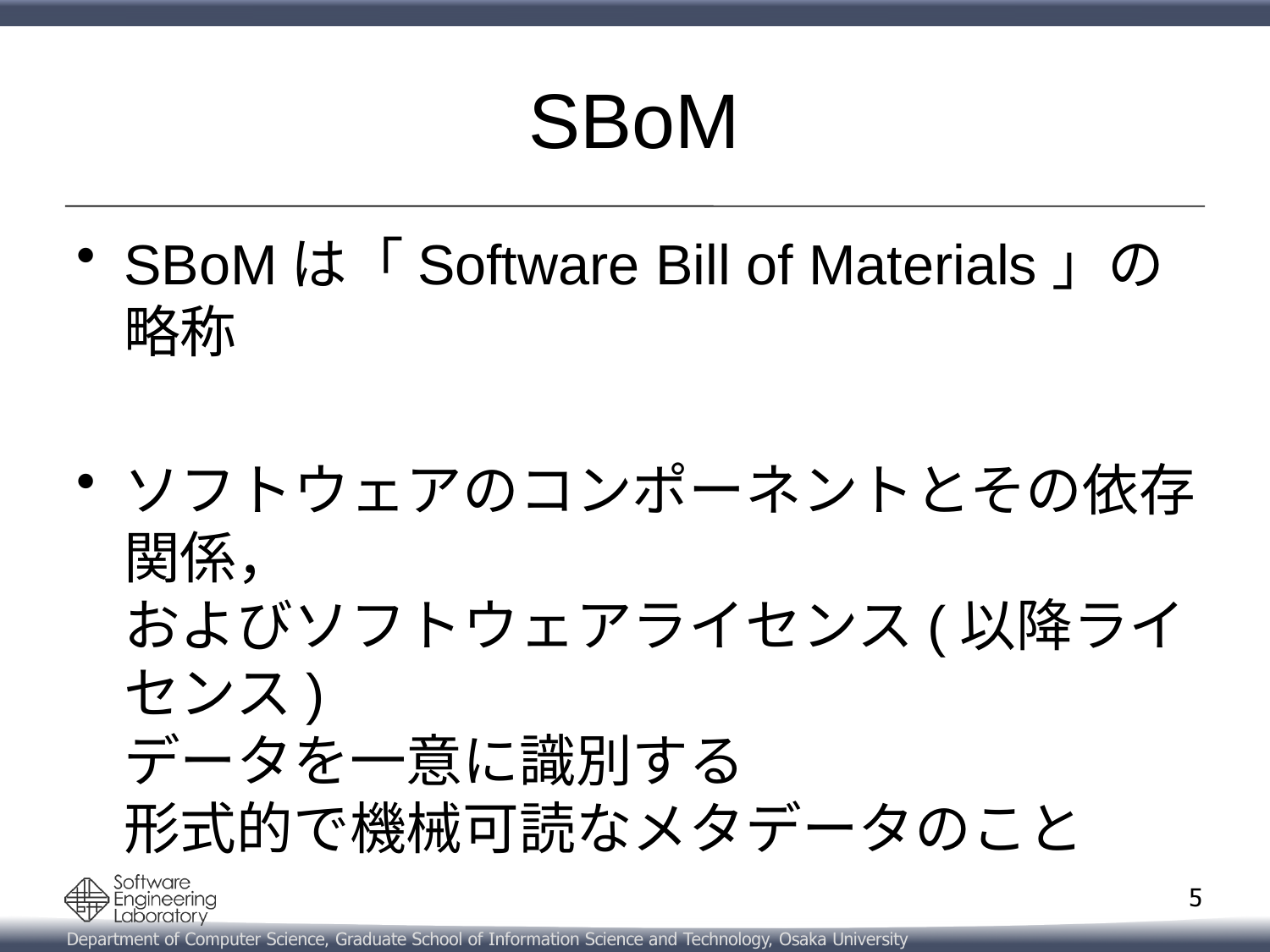

# SBoM
SBoMは「Software Bill of Materials」の略称

ソフトウェアのコンポーネントとその依存関係，
およびソフトウェアライセンス(以降ライセンス)
データを一意に識別する
形式的で機械可読なメタデータのこと

5